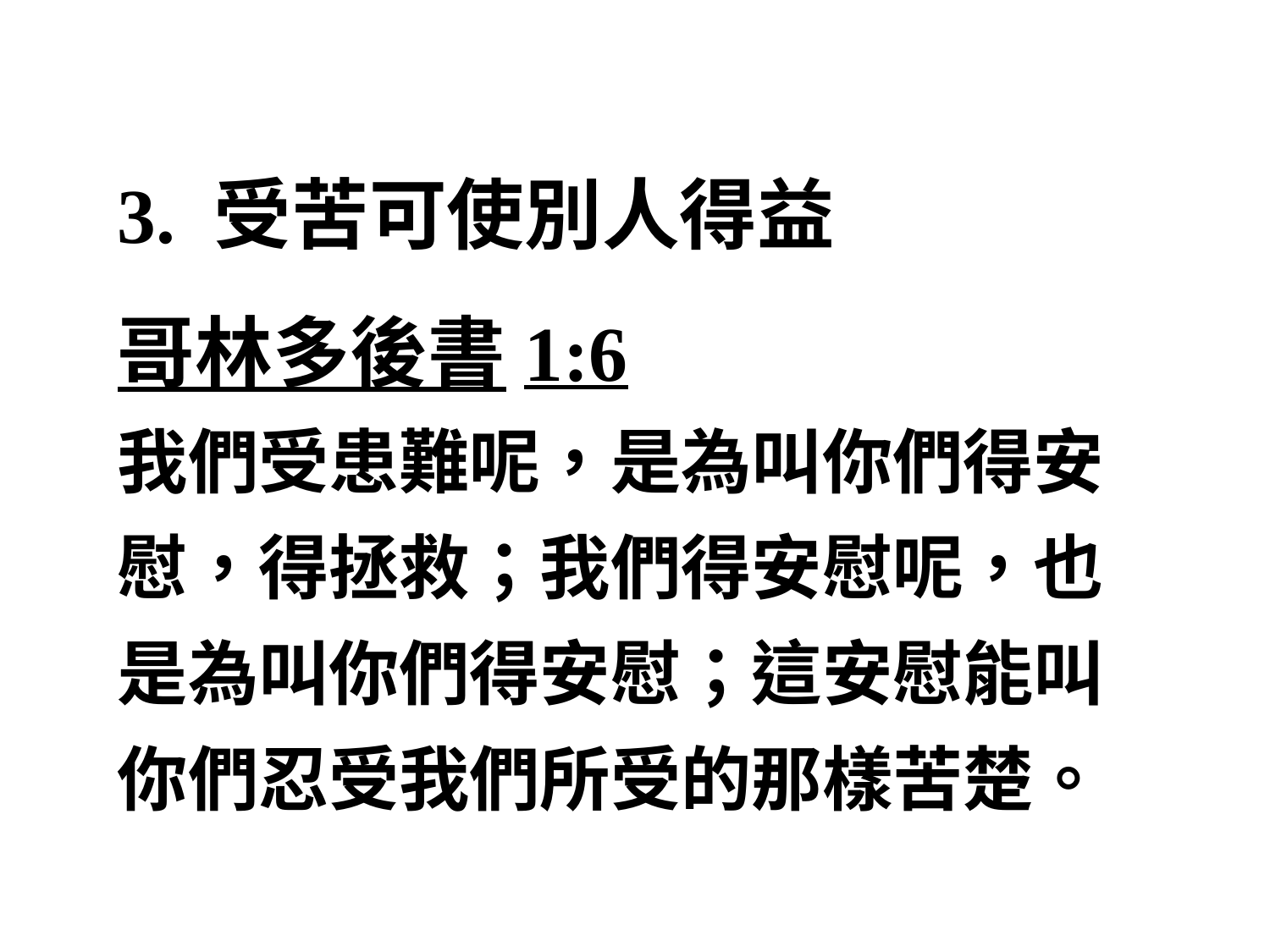

3. 受苦可使別人得益

哥林多後書1:6
我們受患難呢，是為叫你們得安慰，得拯救；我們得安慰呢，也是為叫你們得安慰；這安慰能叫你們忍受我們所受的那樣苦楚。